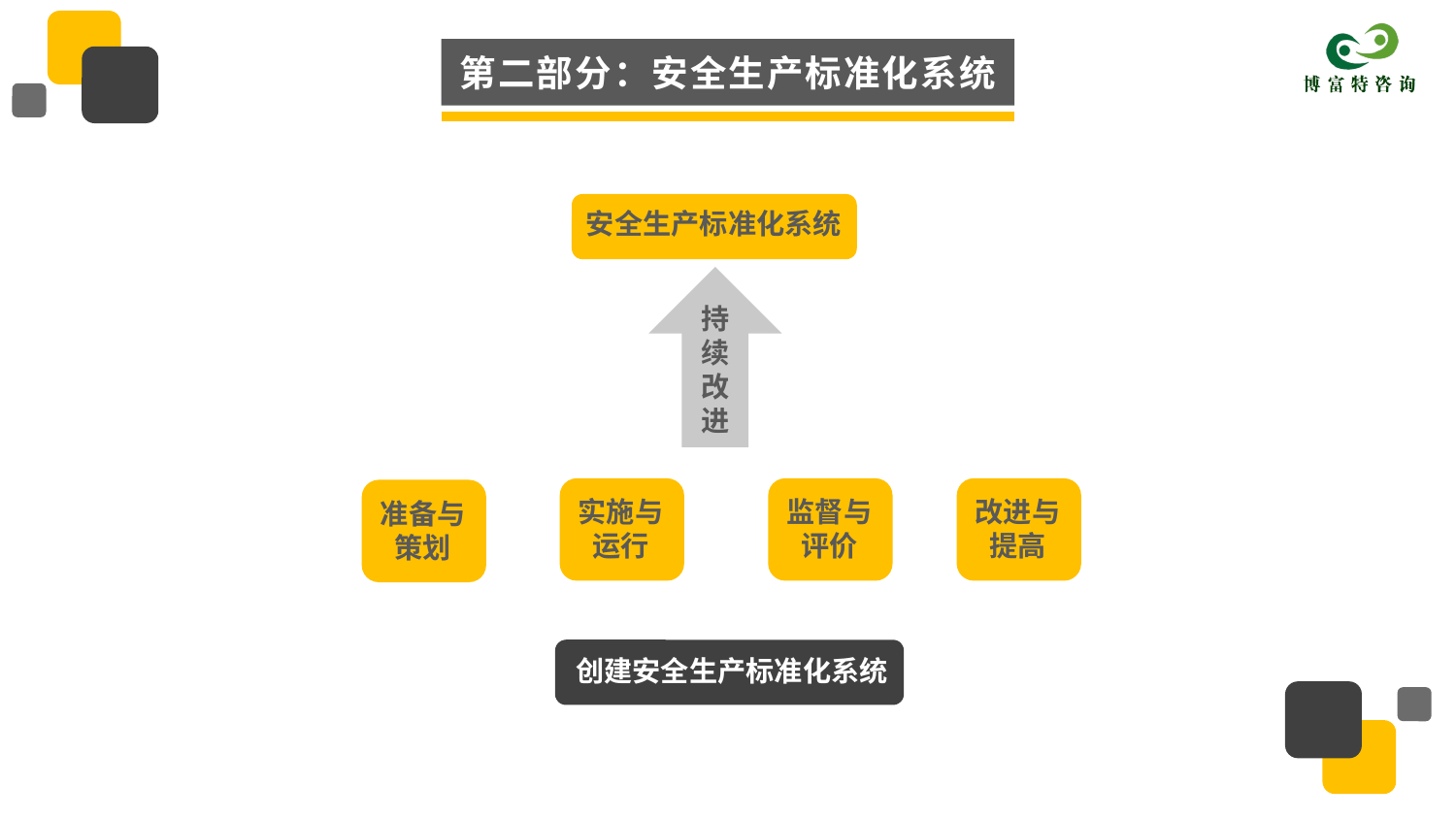

第二部分：安全生产标准化系统

安全生产标准化系统

持
续
改
进

实施与
运行
监督与
评价
改进与
提高
准备与
策划

创建安全生产标准化系统